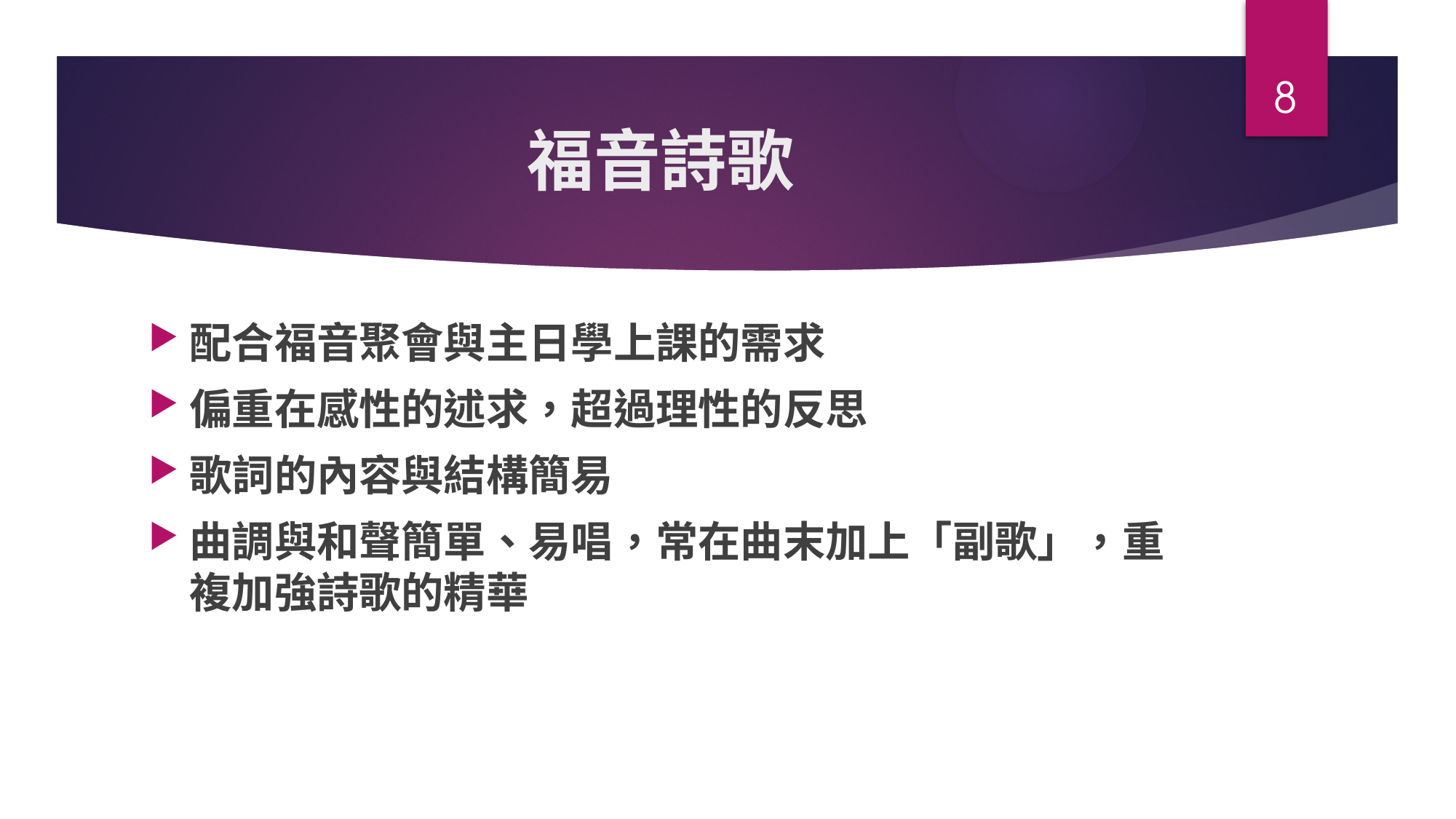

8
# 福音詩歌
配合福音聚會與主日學上課的需求
偏重在感性的述求，超過理性的反思
歌詞的內容與結構簡易
曲調與和聲簡單、易唱，常在曲末加上「副歌」，重複加強詩歌的精華